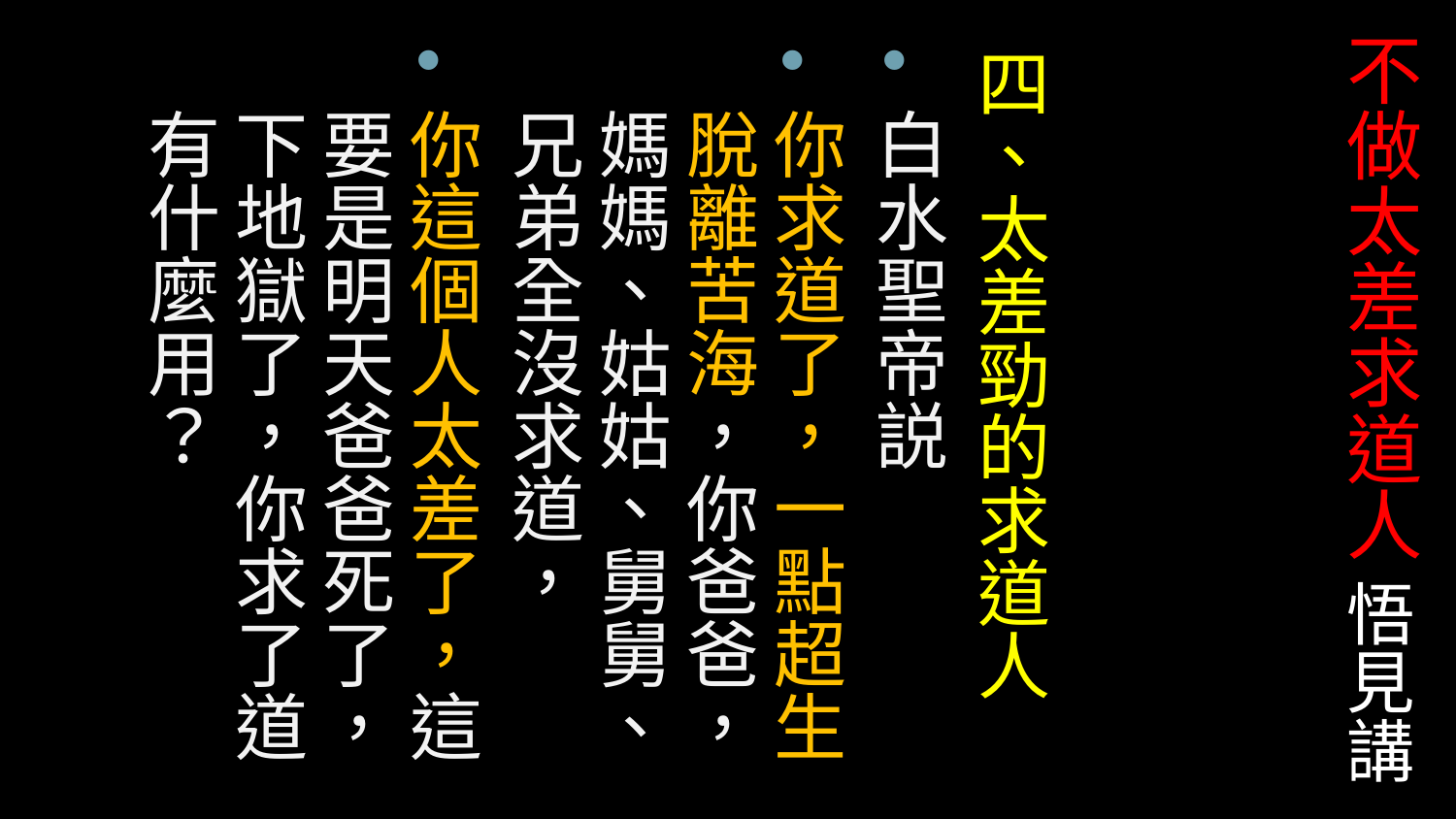

# 不做太差求道人 悟見講
四、太差勁的求道人
白水聖帝説
你求道了，一點超生脫離苦海，你爸爸，媽媽、姑姑、舅舅、兄弟全沒求道，
你這個人太差了，這要是明天爸爸死了，下地獄了，你求了道有什麼用？